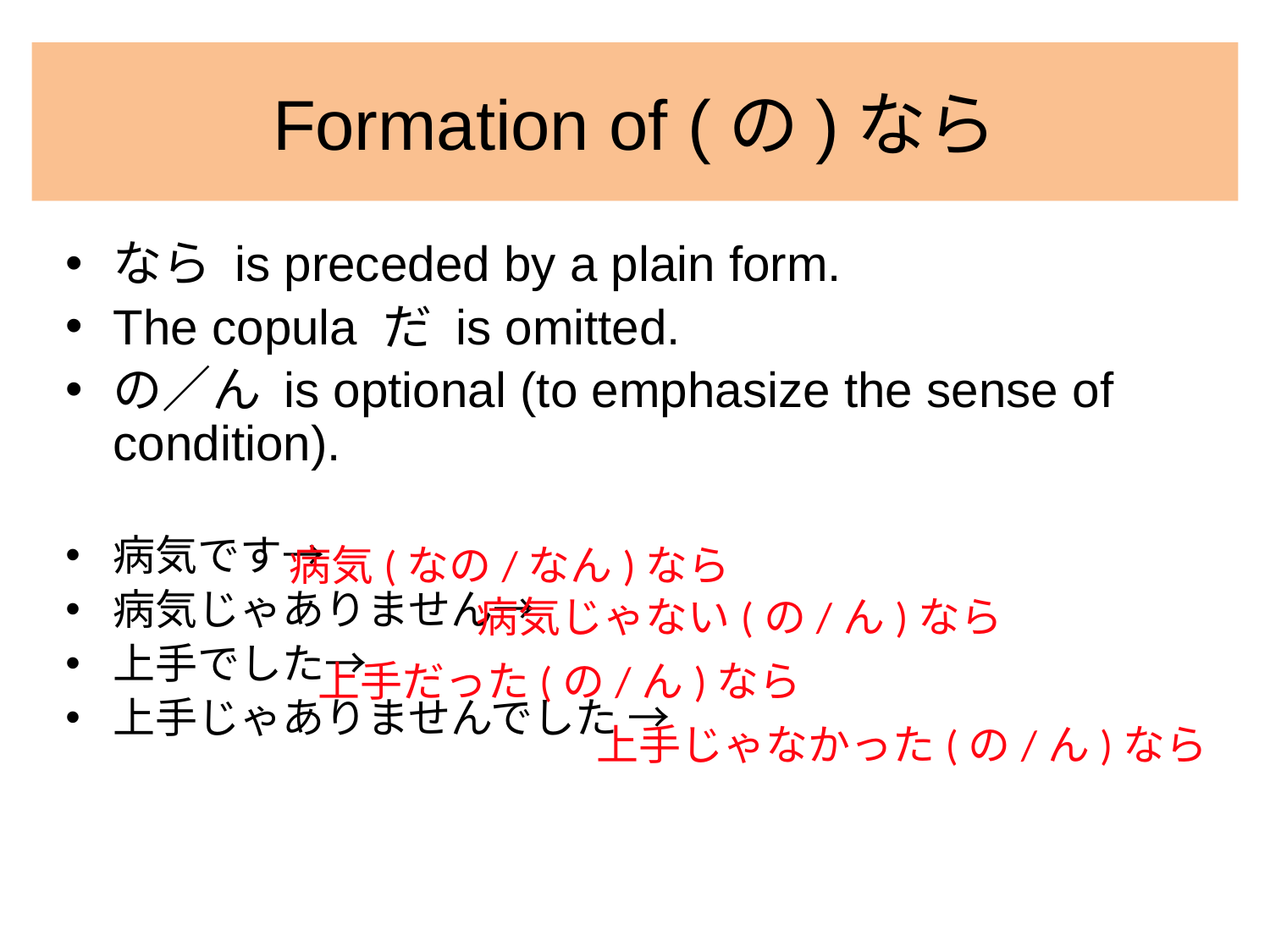

# Formation of (の)なら
なら is preceded by a plain form.
The copula だ is omitted.
の／ん is optional (to emphasize the sense of condition).

病気です→
病気じゃありません→
上手でした→
上手じゃありませんでした →
病気(なの/なん)なら
病気じゃない(の/ん)なら
上手だった(の/ん)なら
上手じゃなかった(の/ん)なら